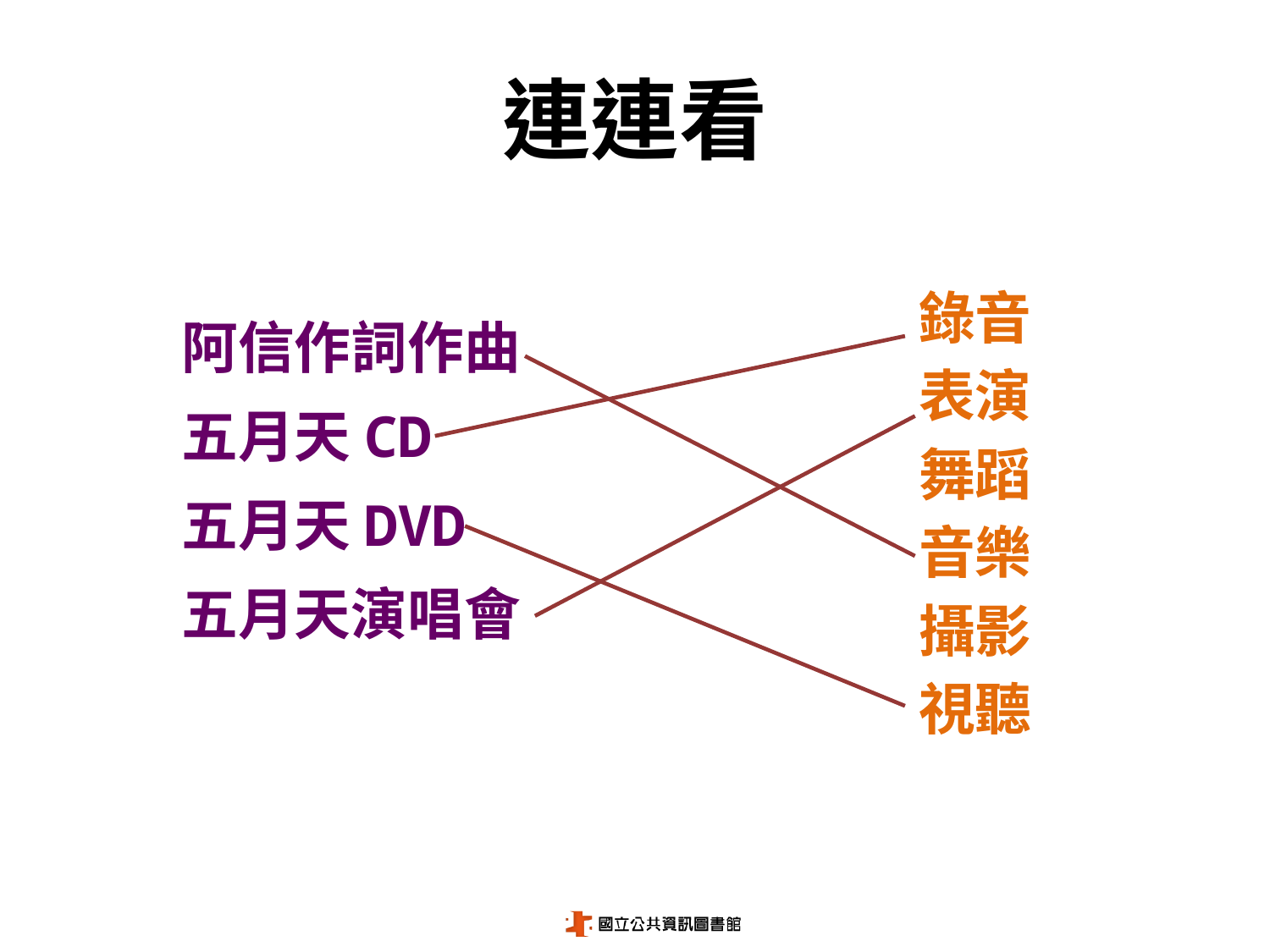

# 連連看
錄音
表演
舞蹈
音樂
攝影
視聽
阿信作詞作曲
五月天CD
五月天DVD
五月天演唱會